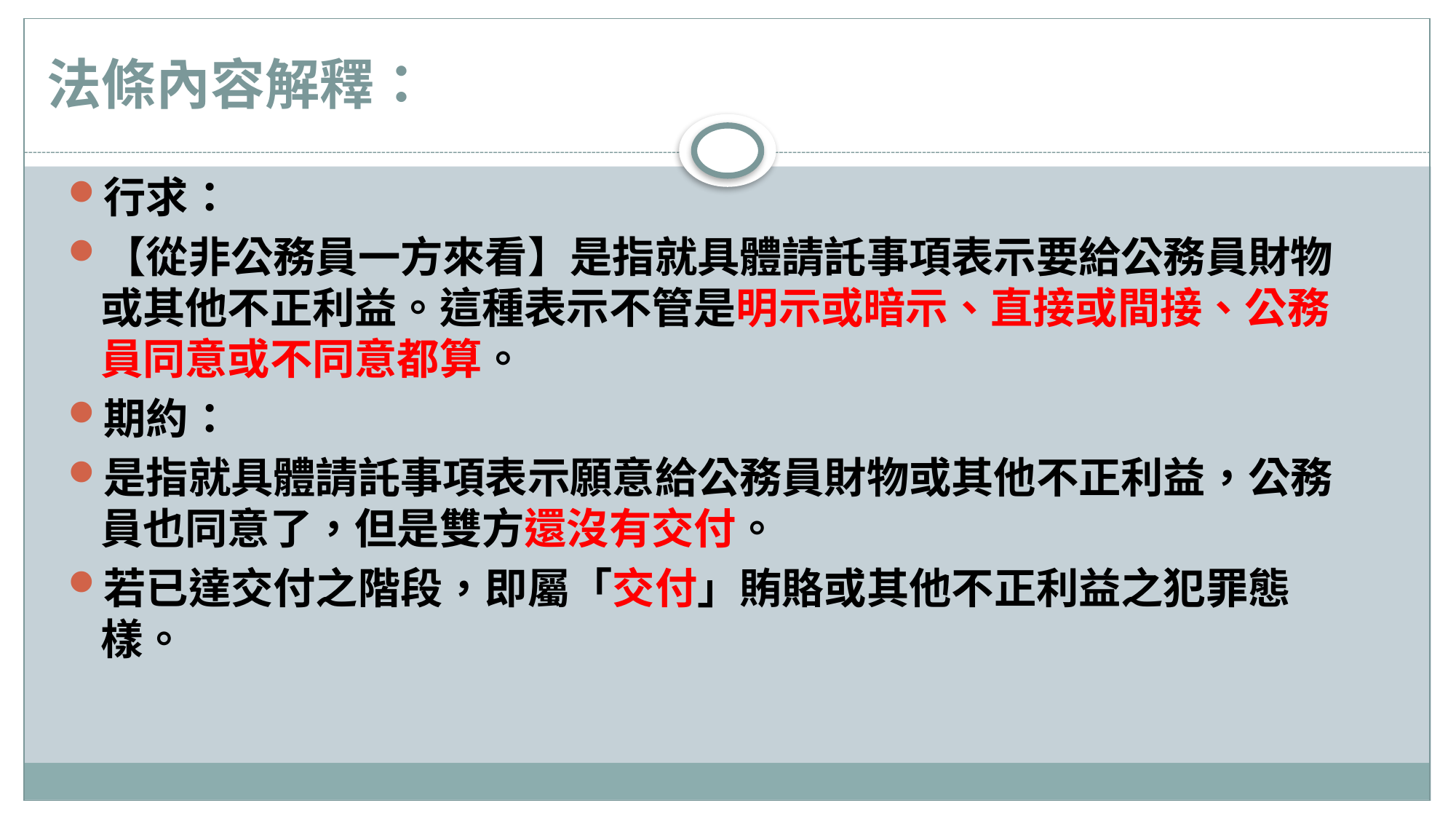

# 法條內容解釋：
行求：
【從非公務員一方來看】是指就具體請託事項表示要給公務員財物或其他不正利益。這種表示不管是明示或暗示、直接或間接、公務員同意或不同意都算。
期約：
是指就具體請託事項表示願意給公務員財物或其他不正利益，公務員也同意了，但是雙方還沒有交付。
若已達交付之階段，即屬「交付」賄賂或其他不正利益之犯罪態樣。